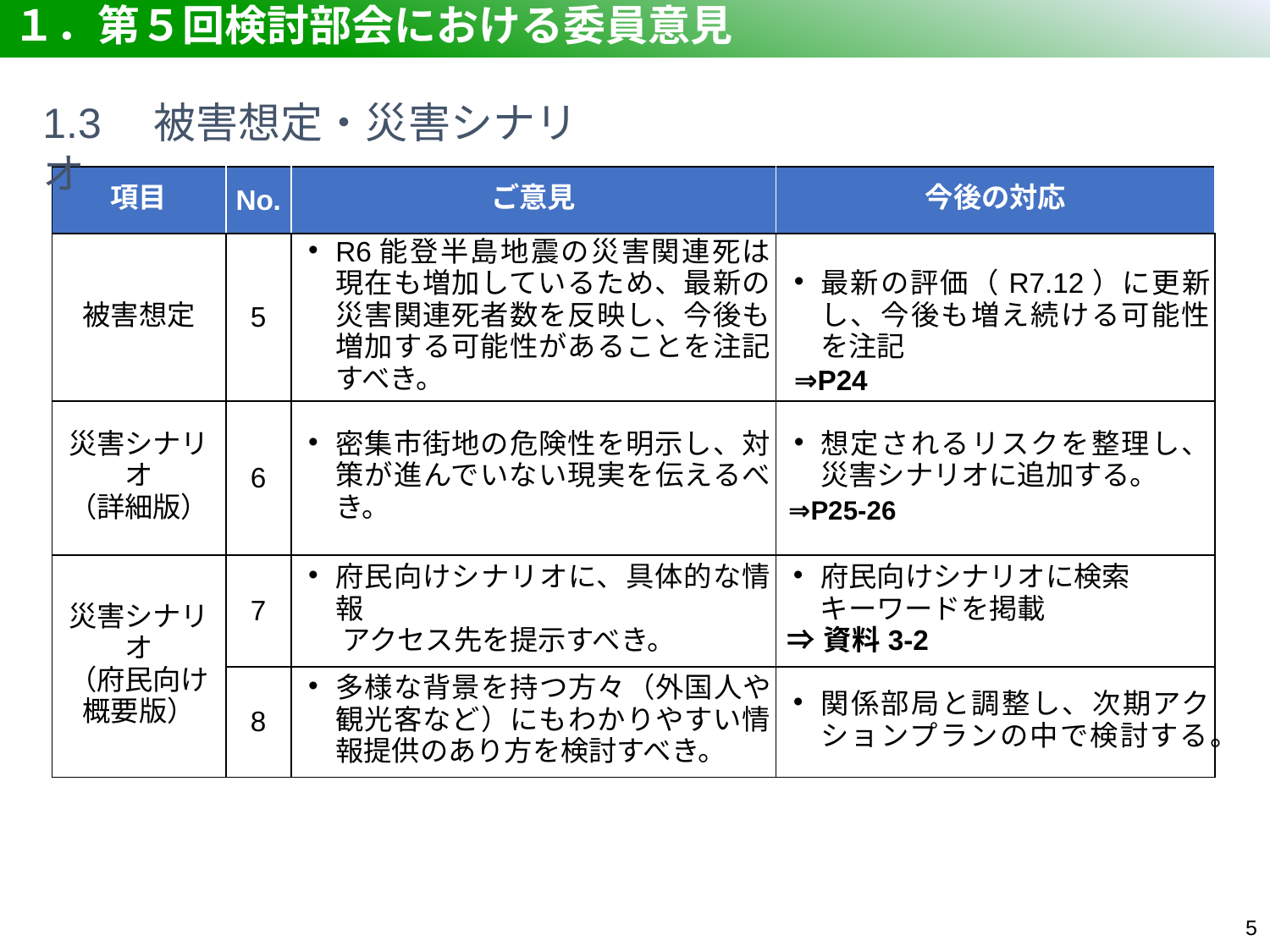

# １．第５回検討部会における委員意見
1.3　被害想定・災害シナリオ
| 項目 | No. | ご意見 | 今後の対応 |
| --- | --- | --- | --- |
| 被害想定 | 5 | R6能登半島地震の災害関連死は現在も増加しているため、最新の災害関連死者数を反映し、今後も増加する可能性があることを注記すべき。 | 最新の評価（R7.12）に更新し、今後も増え続ける可能性を注記 ⇒P24 |
| 災害シナリオ （詳細版） | 6 | 密集市街地の危険性を明示し、対策が進んでいない現実を伝えるべき。 | 想定されるリスクを整理し、災害シナリオに追加する。 ⇒P25-26 |
| 災害シナリオ （府民向け概要版） | 7 | 府民向けシナリオに、具体的な情報 　 アクセス先を提示すべき。 | 府民向けシナリオに検索 キーワードを掲載 ⇒資料3-2 |
|  | 8 | 多様な背景を持つ方々（外国人や観光客など）にもわかりやすい情報提供のあり方を検討すべき。 | 関係部局と調整し、次期アクションプランの中で検討する。 |
5